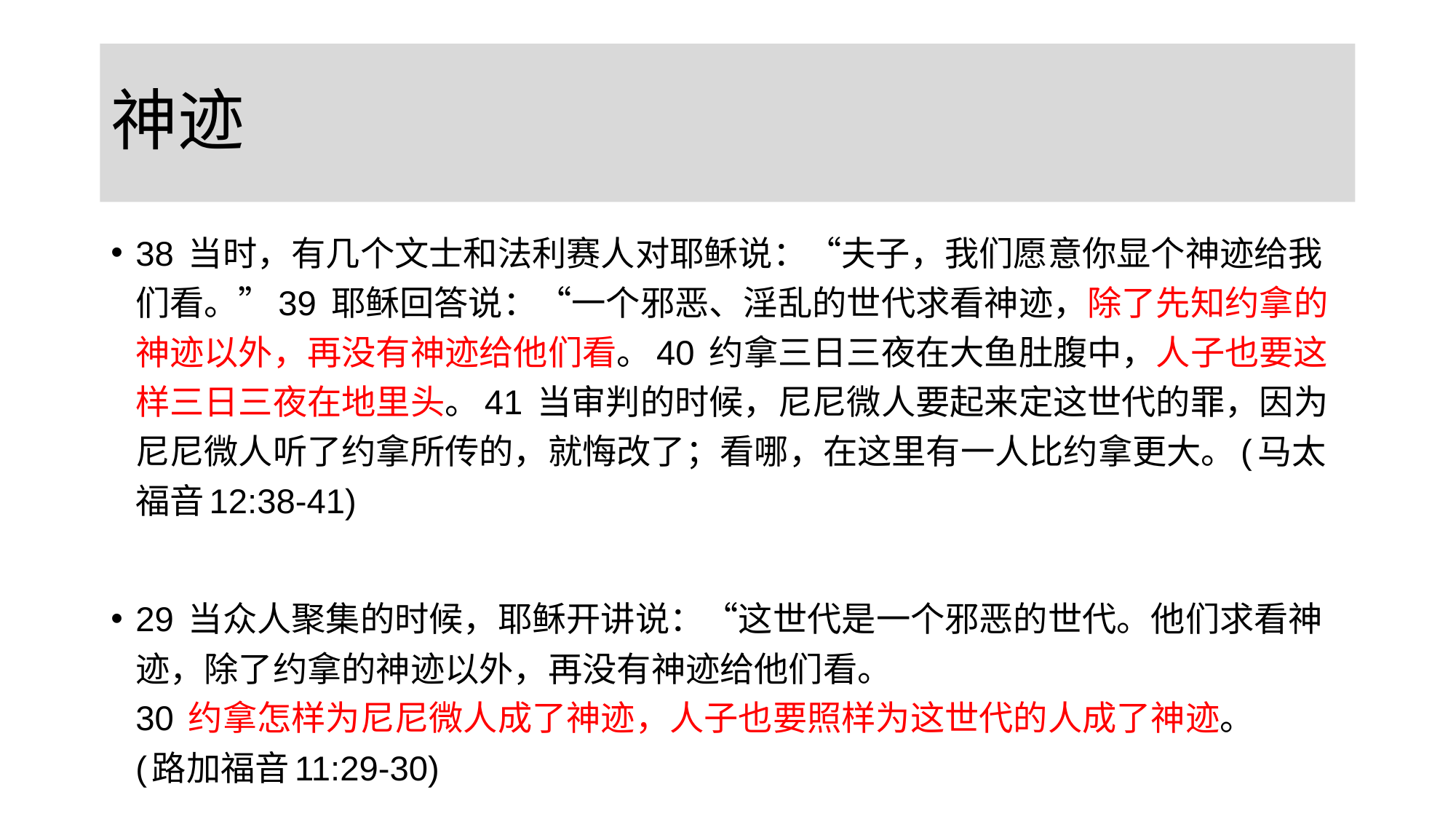

# 神迹
38 当时，有几个文士和法利赛人对耶稣说：“夫子，我们愿意你显个神迹给我们看。”39 耶稣回答说：“一个邪恶、淫乱的世代求看神迹，除了先知约拿的神迹以外，再没有神迹给他们看。40 约拿三日三夜在大鱼肚腹中，人子也要这样三日三夜在地里头。41 当审判的时候，尼尼微人要起来定这世代的罪，因为尼尼微人听了约拿所传的，就悔改了；看哪，在这里有一人比约拿更大。(马太福音12:38-41)

29 当众人聚集的时候，耶稣开讲说：“这世代是一个邪恶的世代。他们求看神迹，除了约拿的神迹以外，再没有神迹给他们看。
30 约拿怎样为尼尼微人成了神迹，人子也要照样为这世代的人成了神迹。
(路加福音11:29-30)